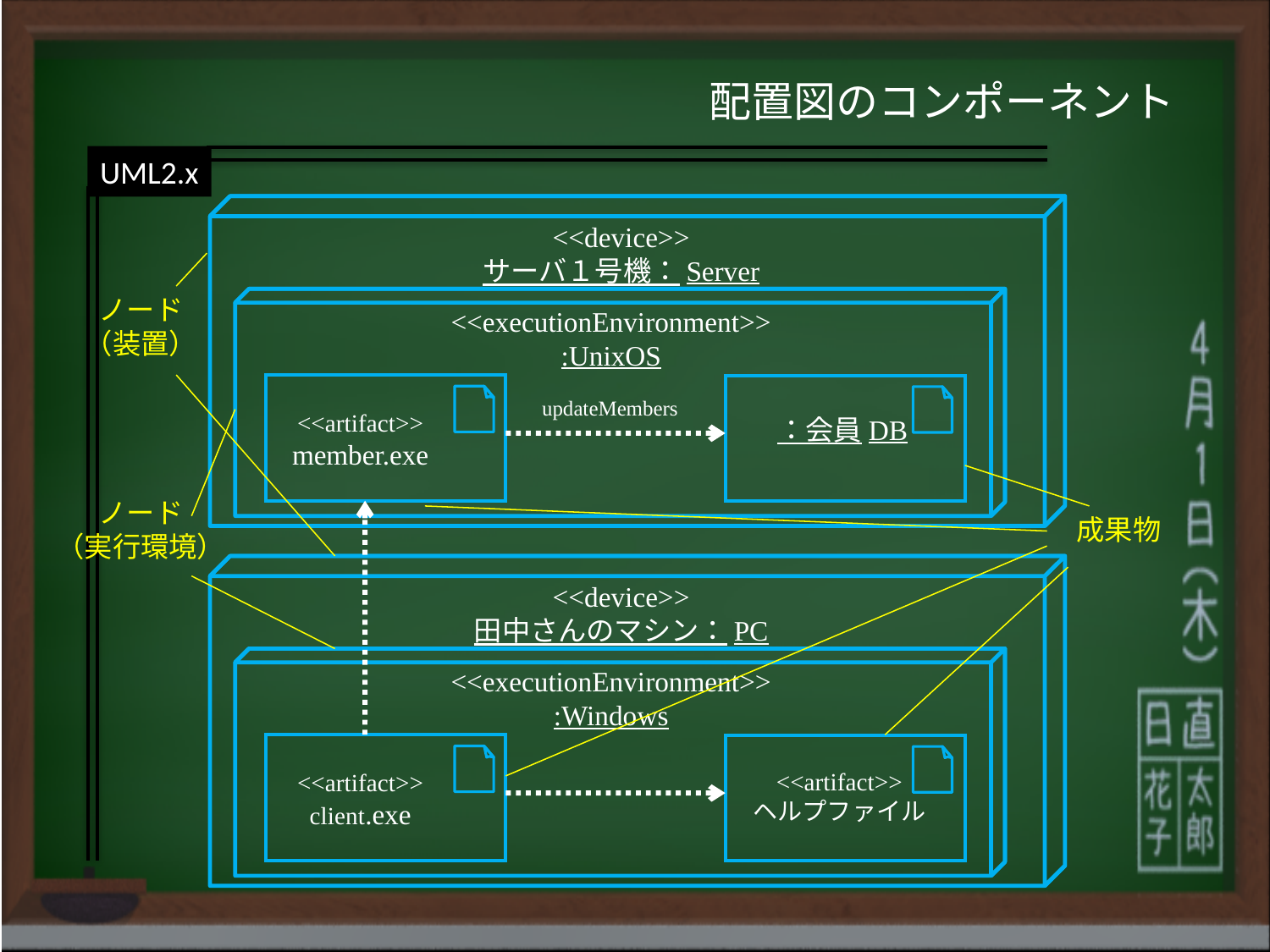

配置図のコンポーネント
UML2.x

<<device>>
サーバ１号機：Server
ノード
（装置）

<<executionEnvironment>>
:UnixOS

updateMembers
<<artifact>>
member.exe
：会員DB

ノード
（実行環境）
成果物

<<device>>
田中さんのマシン：PC

<<executionEnvironment>>
:Windows

<<artifact>>
ヘルプファイル
<<artifact>>
client.exe